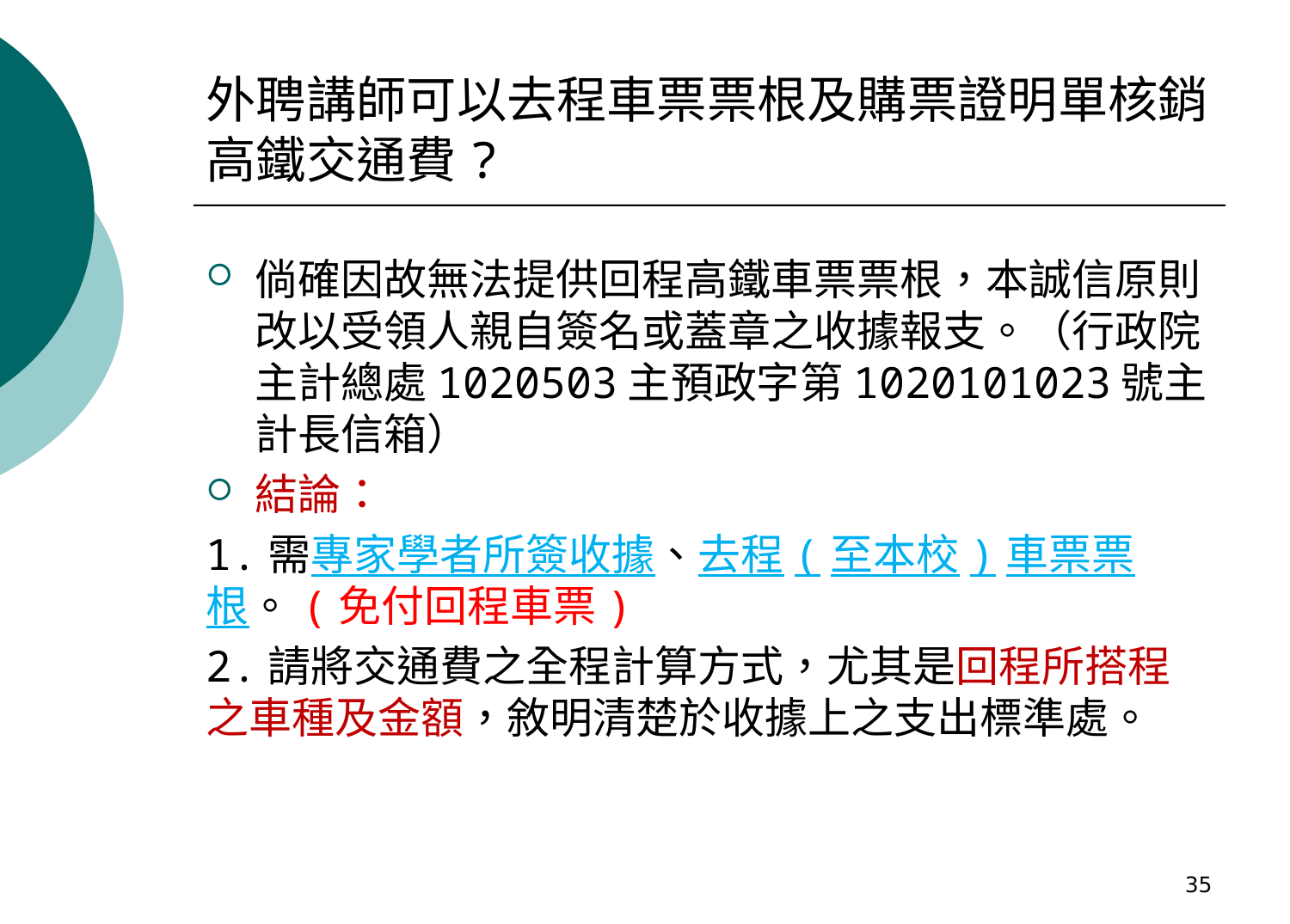

# 外聘講師可以去程車票票根及購票證明單核銷高鐵交通費?
倘確因故無法提供回程高鐵車票票根，本誠信原則改以受領人親自簽名或蓋章之收據報支。（行政院主計總處1020503主預政字第1020101023號主計長信箱）
結論：
1.需專家學者所簽收據、去程(至本校)車票票根。(免付回程車票)
2.請將交通費之全程計算方式，尤其是回程所搭程之車種及金額，敘明清楚於收據上之支出標準處。

35